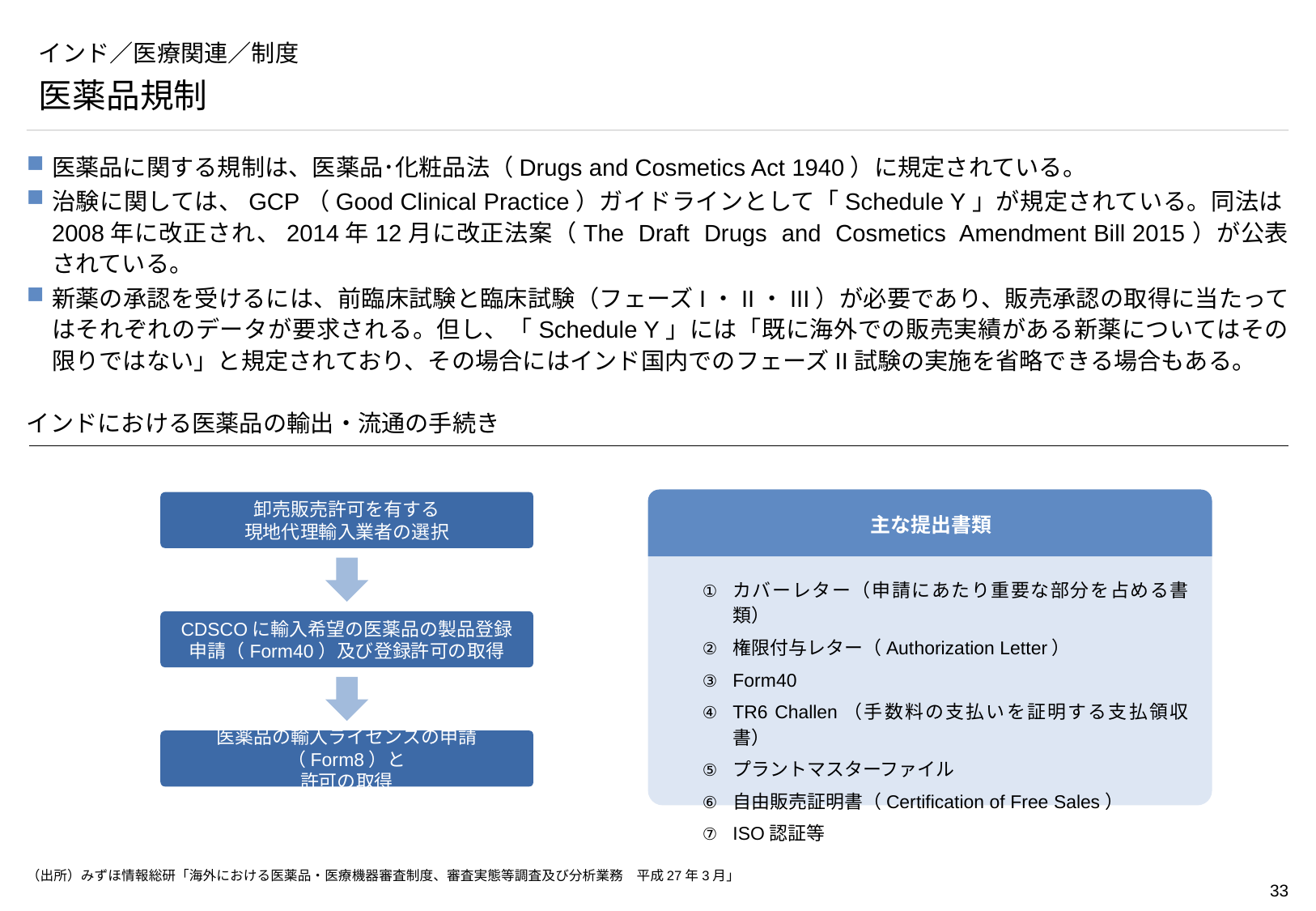

# インド／医療関連／制度
医薬品規制
医薬品に関する規制は、医薬品･化粧品法（Drugs and Cosmetics Act 1940）に規定されている。
治験に関しては、GCP（Good Clinical Practice）ガイドラインとして「Schedule Y」が規定されている。同法は2008年に改正され、2014年12月に改正法案（The  Draft  Drugs  and  Cosmetics  Amendment Bill 2015）が公表されている。
新薬の承認を受けるには、前臨床試験と臨床試験（フェーズI・II・III）が必要であり、販売承認の取得に当たってはそれぞれのデータが要求される。但し、「Schedule Y」には「既に海外での販売実績がある新薬についてはその限りではない」と規定されており、その場合にはインド国内でのフェーズII試験の実施を省略できる場合もある。
卸売販売許可を有する
現地代理輸入業者の選択
インドにおける医薬品の輸出・流通の手続き
CDSCOに輸入希望の医薬品の製品登録申請（Form40）及び登録許可の取得
主な提出書類
カバーレター（申請にあたり重要な部分を占める書類）
権限付与レター（Authorization Letter）
Form40
TR6 Challen（手数料の支払いを証明する支払領収書）
プラントマスターファイル
自由販売証明書（Certification of Free Sales）
ISO認証等

医薬品の輸入ライセンスの申請（Form8）と
許可の取得

（出所）みずほ情報総研「海外における医薬品・医療機器審査制度、審査実態等調査及び分析業務　平成27年3月」